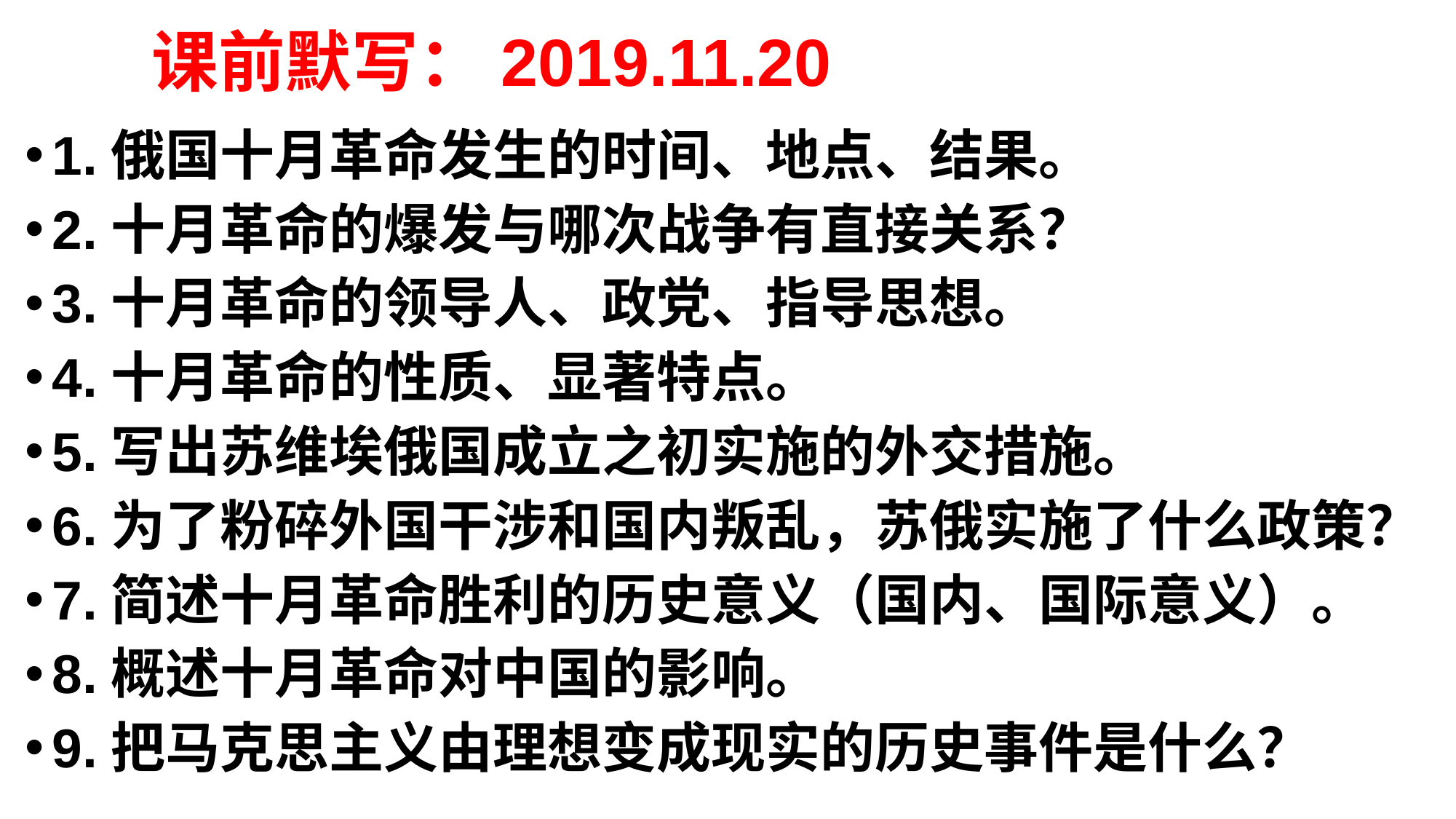

# 课前默写：2019.11.20
1.俄国十月革命发生的时间、地点、结果。
2.十月革命的爆发与哪次战争有直接关系？
3.十月革命的领导人、政党、指导思想。
4.十月革命的性质、显著特点。
5.写出苏维埃俄国成立之初实施的外交措施。
6.为了粉碎外国干涉和国内叛乱，苏俄实施了什么政策？
7.简述十月革命胜利的历史意义（国内、国际意义）。
8.概述十月革命对中国的影响。
9.把马克思主义由理想变成现实的历史事件是什么？